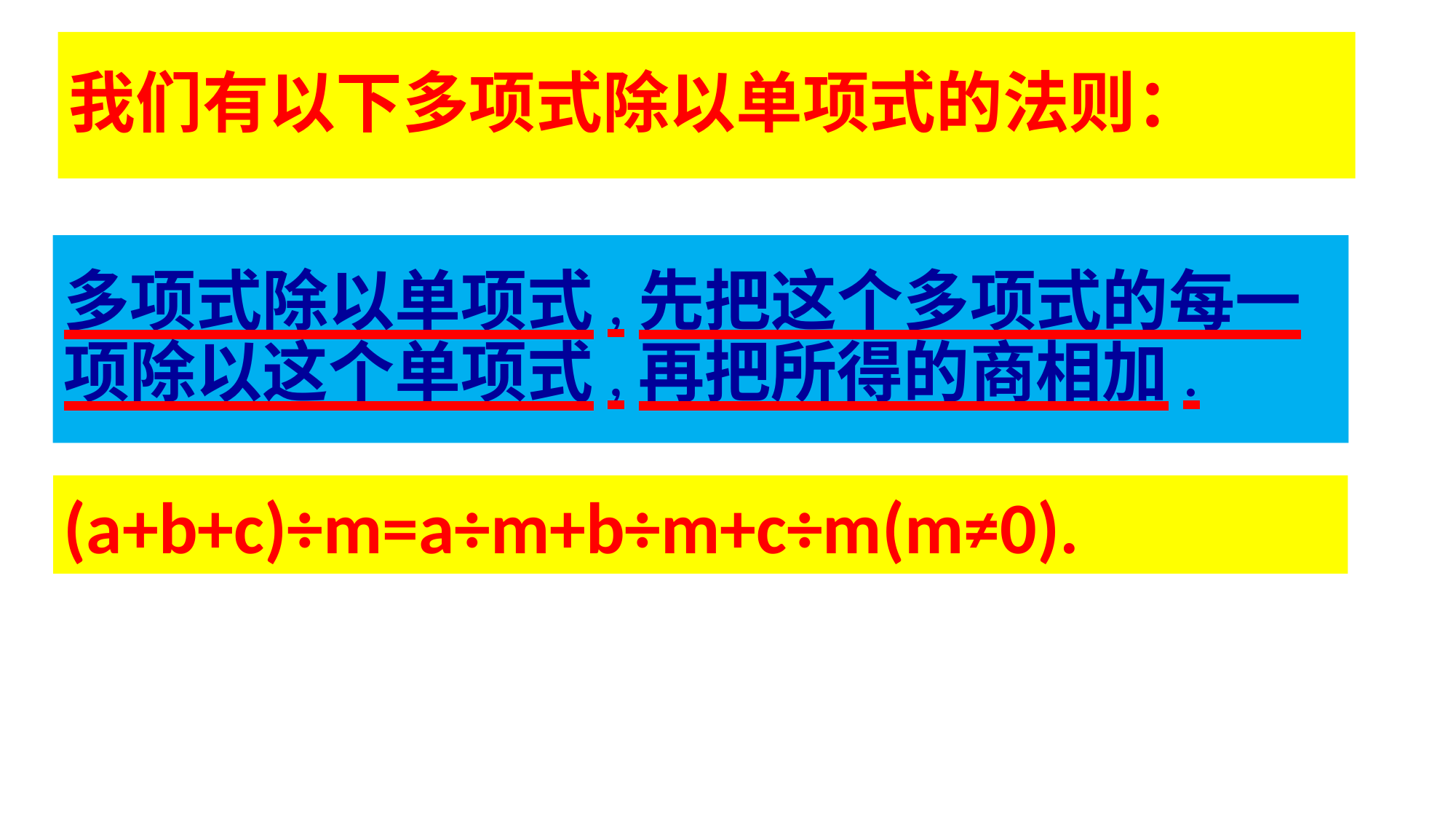

我们有以下多项式除以单项式的法则：
# 多项式除以单项式,先把这个多项式的每一项除以这个单项式,再把所得的商相加.
(a+b+c)÷m=a÷m+b÷m+c÷m(m≠0).